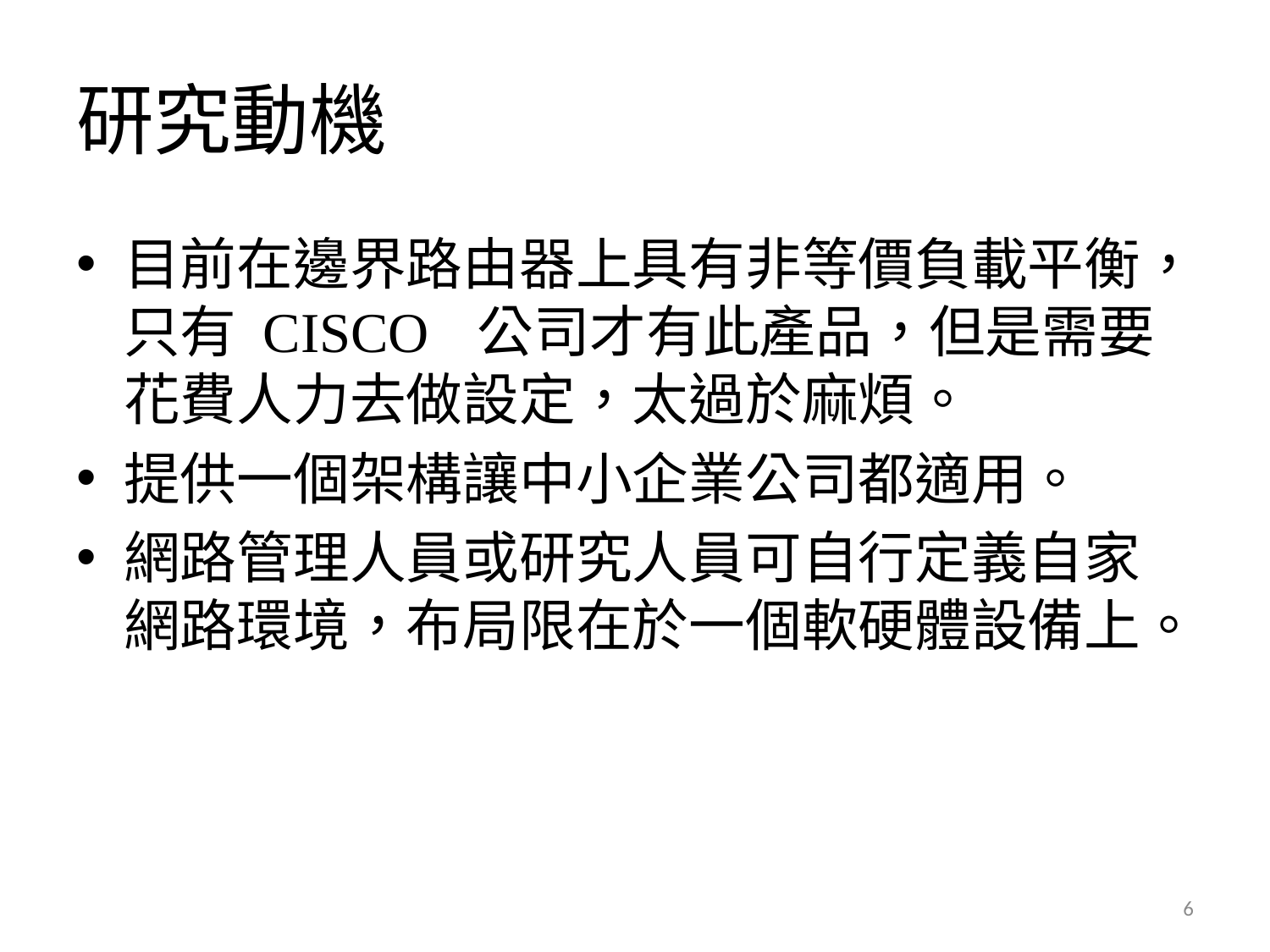

# 研究動機
目前在邊界路由器上具有非等價負載平衡，只有 CISCO 公司才有此產品，但是需要花費人力去做設定，太過於麻煩。
提供一個架構讓中小企業公司都適用。
網路管理人員或研究人員可自行定義自家網路環境，布局限在於一個軟硬體設備上。

6